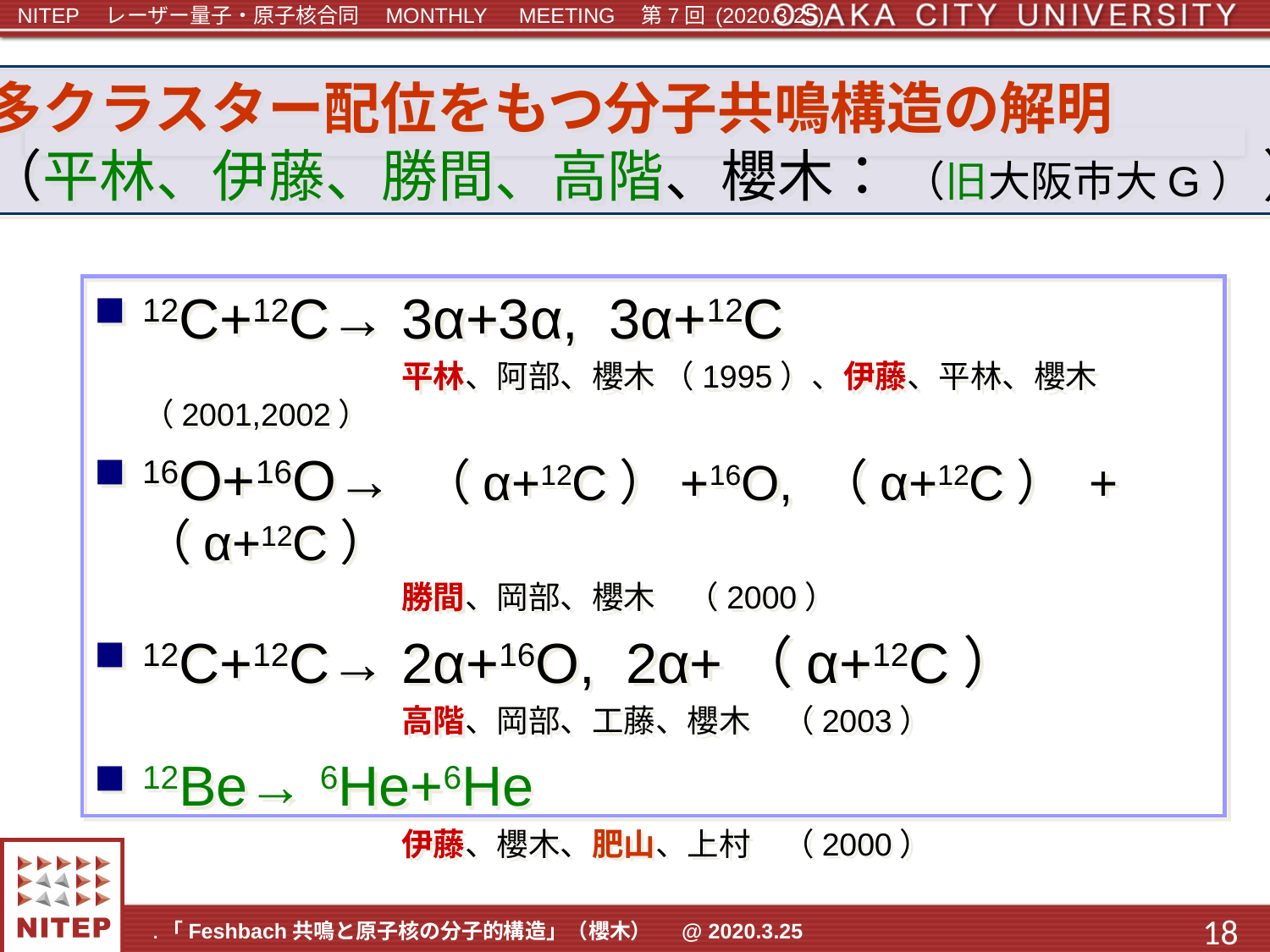

多クラスター配位をもつ分子共鳴構造の解明
（平林、伊藤、勝間、高階、櫻木： （旧大阪市大G） ）
12C+12C→ 3α+3α,  3α+12C
　                         　　　平林、阿部、櫻木 （1995）、伊藤、平林、櫻木 （2001,2002）
16O+16O→ （α+12C）+16O, （α+12C） +（α+12C）
　                         　　　勝間、岡部、櫻木　（2000）
12C+12C→ 2α+16O,  2α+（α+12C）
　                         　　　高階、岡部、工藤、櫻木　（2003）
12Be→ 6He+6He
　                         　　　伊藤、櫻木、肥山、上村　（2000）
18